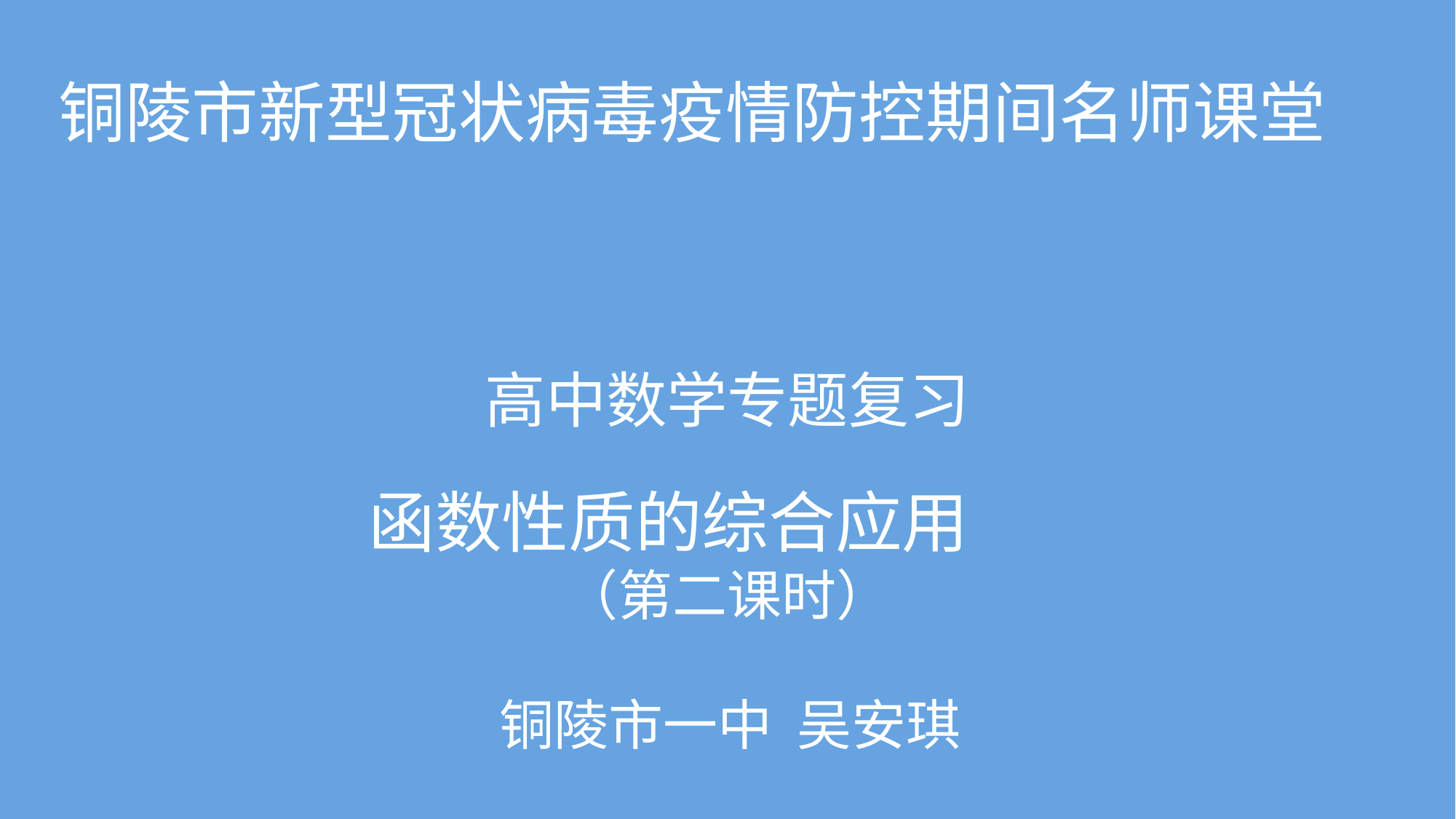

铜陵市新型冠状病毒疫情防控期间名师课堂
高中数学专题复习
函数性质的综合应用
（第二课时）
铜陵市一中  吴安琪